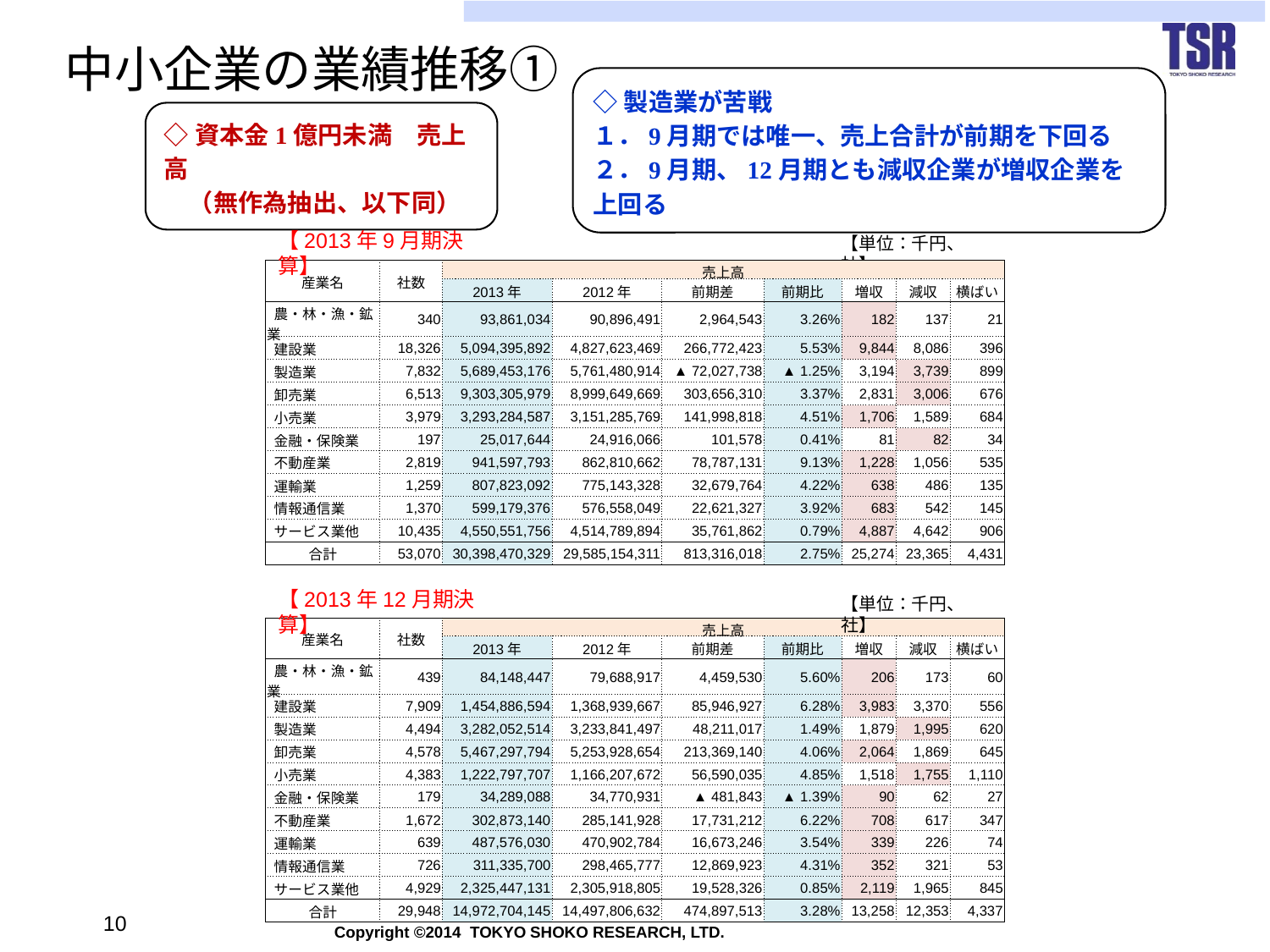

中小企業の業績推移①
◇製造業が苦戦
１．9月期では唯一、売上合計が前期を下回る
２．9月期、12月期とも減収企業が増収企業を上回る
◇資本金1億円未満　売上高
　（無作為抽出、以下同）
【2013年9月期決算】
【単位：千円、社】
| 産業名 | 社数 | 売上高 |  |  |  |  |  |  |
| --- | --- | --- | --- | --- | --- | --- | --- | --- |
|  |  | 2013年 | 2012年 | 前期差 | 前期比 | 増収 | 減収 | 横ばい |
| 農・林・漁・鉱業 | 340 | 93,861,034 | 90,896,491 | 2,964,543 | 3.26% | 182 | 137 | 21 |
| 建設業 | 18,326 | 5,094,395,892 | 4,827,623,469 | 266,772,423 | 5.53% | 9,844 | 8,086 | 396 |
| 製造業 | 7,832 | 5,689,453,176 | 5,761,480,914 | ▲ 72,027,738 | ▲ 1.25% | 3,194 | 3,739 | 899 |
| 卸売業 | 6,513 | 9,303,305,979 | 8,999,649,669 | 303,656,310 | 3.37% | 2,831 | 3,006 | 676 |
| 小売業 | 3,979 | 3,293,284,587 | 3,151,285,769 | 141,998,818 | 4.51% | 1,706 | 1,589 | 684 |
| 金融・保険業 | 197 | 25,017,644 | 24,916,066 | 101,578 | 0.41% | 81 | 82 | 34 |
| 不動産業 | 2,819 | 941,597,793 | 862,810,662 | 78,787,131 | 9.13% | 1,228 | 1,056 | 535 |
| 運輸業 | 1,259 | 807,823,092 | 775,143,328 | 32,679,764 | 4.22% | 638 | 486 | 135 |
| 情報通信業 | 1,370 | 599,179,376 | 576,558,049 | 22,621,327 | 3.92% | 683 | 542 | 145 |
| サービス業他 | 10,435 | 4,550,551,756 | 4,514,789,894 | 35,761,862 | 0.79% | 4,887 | 4,642 | 906 |
| 合計 | 53,070 | 30,398,470,329 | 29,585,154,311 | 813,316,018 | 2.75% | 25,274 | 23,365 | 4,431 |
【2013年12月期決算】
【単位：千円、社】
| 産業名 | 社数 | 売上高 |  |  |  |  |  |  |
| --- | --- | --- | --- | --- | --- | --- | --- | --- |
|  |  | 2013年 | 2012年 | 前期差 | 前期比 | 増収 | 減収 | 横ばい |
| 農・林・漁・鉱業 | 439 | 84,148,447 | 79,688,917 | 4,459,530 | 5.60% | 206 | 173 | 60 |
| 建設業 | 7,909 | 1,454,886,594 | 1,368,939,667 | 85,946,927 | 6.28% | 3,983 | 3,370 | 556 |
| 製造業 | 4,494 | 3,282,052,514 | 3,233,841,497 | 48,211,017 | 1.49% | 1,879 | 1,995 | 620 |
| 卸売業 | 4,578 | 5,467,297,794 | 5,253,928,654 | 213,369,140 | 4.06% | 2,064 | 1,869 | 645 |
| 小売業 | 4,383 | 1,222,797,707 | 1,166,207,672 | 56,590,035 | 4.85% | 1,518 | 1,755 | 1,110 |
| 金融・保険業 | 179 | 34,289,088 | 34,770,931 | ▲ 481,843 | ▲ 1.39% | 90 | 62 | 27 |
| 不動産業 | 1,672 | 302,873,140 | 285,141,928 | 17,731,212 | 6.22% | 708 | 617 | 347 |
| 運輸業 | 639 | 487,576,030 | 470,902,784 | 16,673,246 | 3.54% | 339 | 226 | 74 |
| 情報通信業 | 726 | 311,335,700 | 298,465,777 | 12,869,923 | 4.31% | 352 | 321 | 53 |
| サービス業他 | 4,929 | 2,325,447,131 | 2,305,918,805 | 19,528,326 | 0.85% | 2,119 | 1,965 | 845 |
| 合計 | 29,948 | 14,972,704,145 | 14,497,806,632 | 474,897,513 | 3.28% | 13,258 | 12,353 | 4,337 |
10